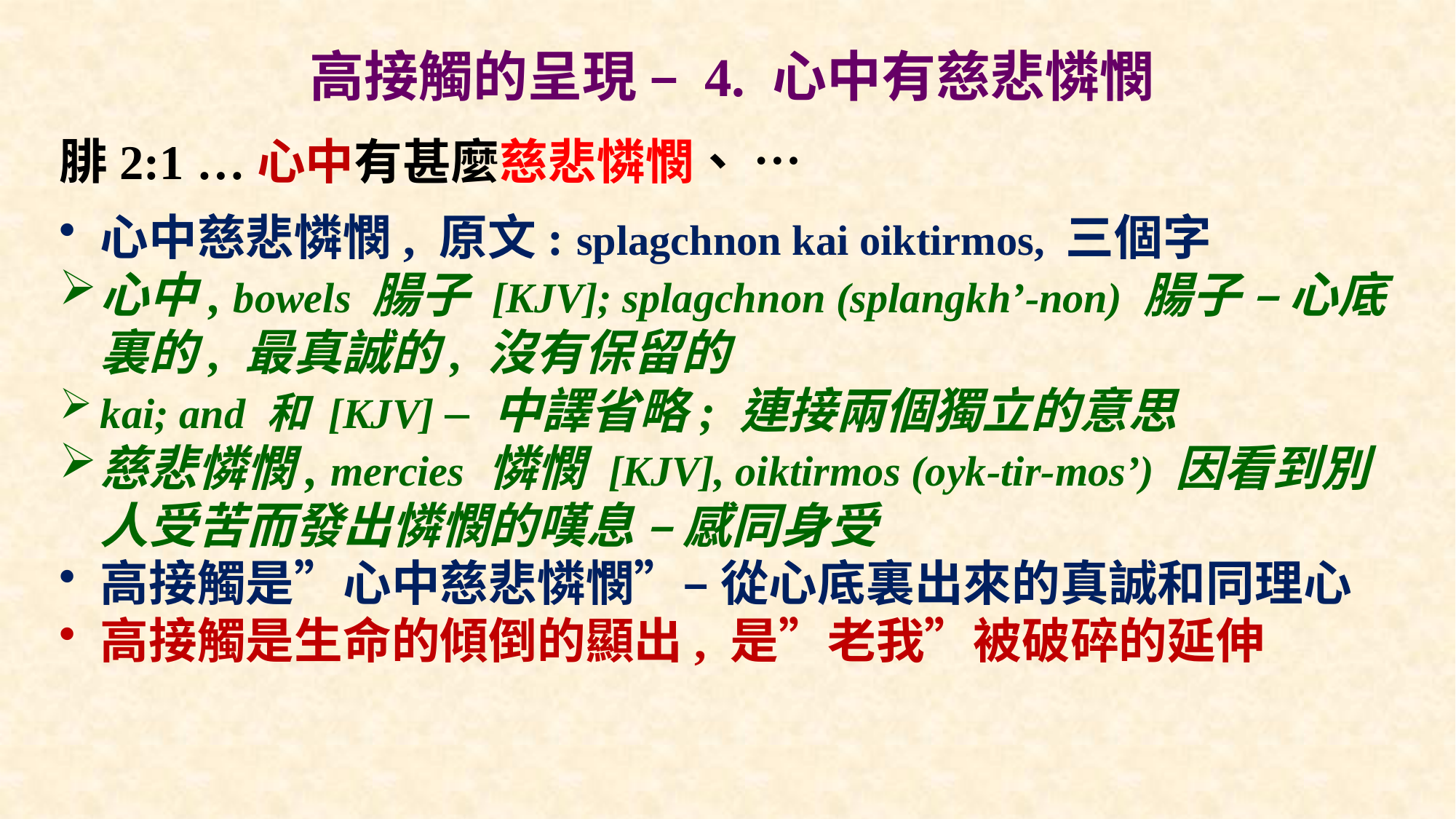

# 高接觸的呈現 – 4. 心中有慈悲憐憫
腓2:1 …心中有甚麼慈悲憐憫、 …
心中慈悲憐憫, 原文: splagchnon kai oiktirmos, 三個字
心中, bowels 腸子 [KJV]; splagchnon (splangkh’-non) 腸子 – 心底裏的, 最真誠的, 沒有保留的
kai; and 和 [KJV] – 中譯省略; 連接兩個獨立的意思
慈悲憐憫, mercies 憐憫 [KJV], oiktirmos (oyk-tir-mos’) 因看到別人受苦而發出憐憫的嘆息 – 感同身受
高接觸是”心中慈悲憐憫”– 從心底裏出來的真誠和同理心
高接觸是生命的傾倒的顯出, 是”老我”被破碎的延伸